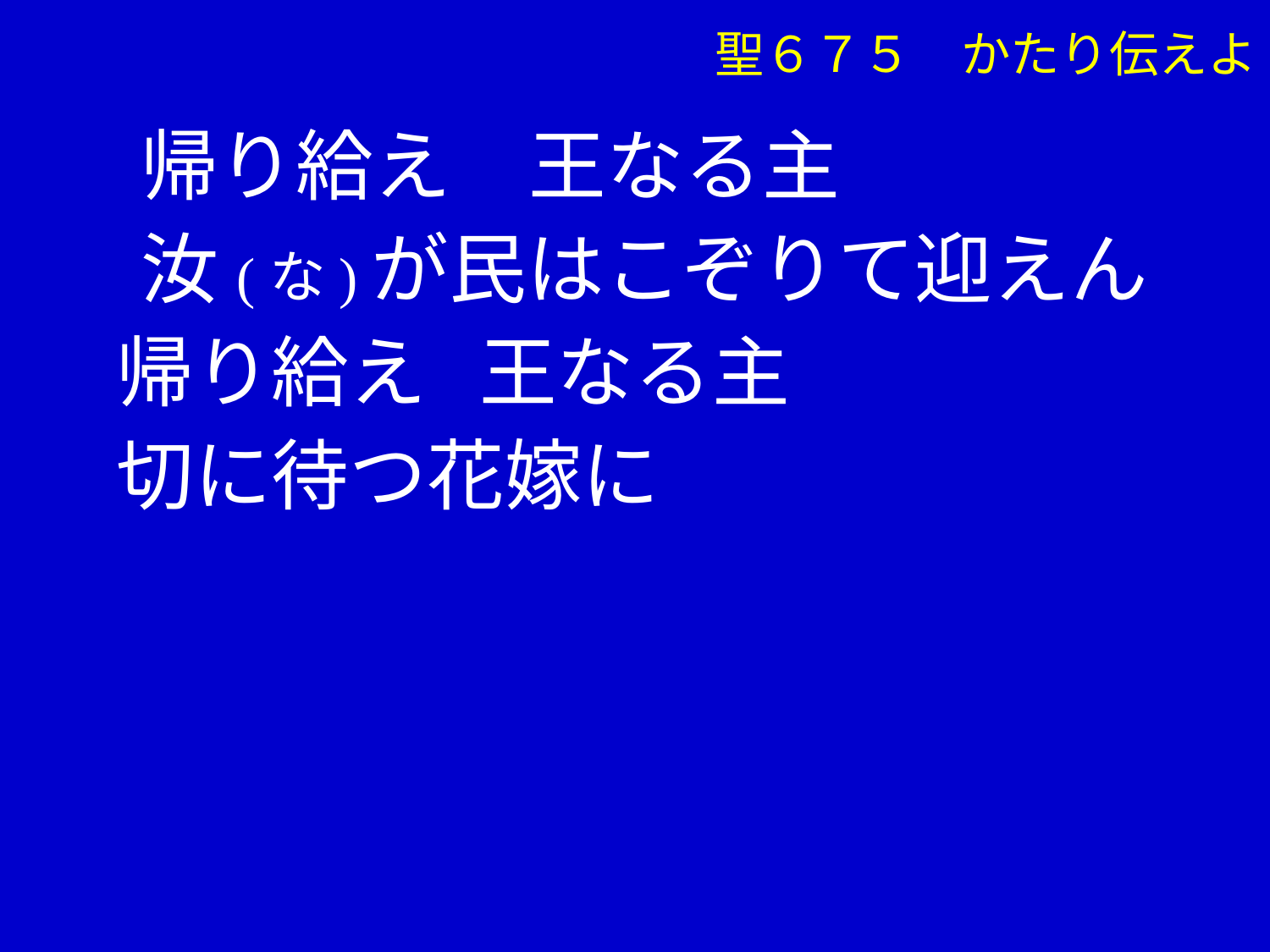

聖６７５　かたり伝えよ
　 帰り給え　王なる主
　 汝(な)が民はこぞりて迎えん
   帰り給え   王なる主
   切に待つ花嫁に